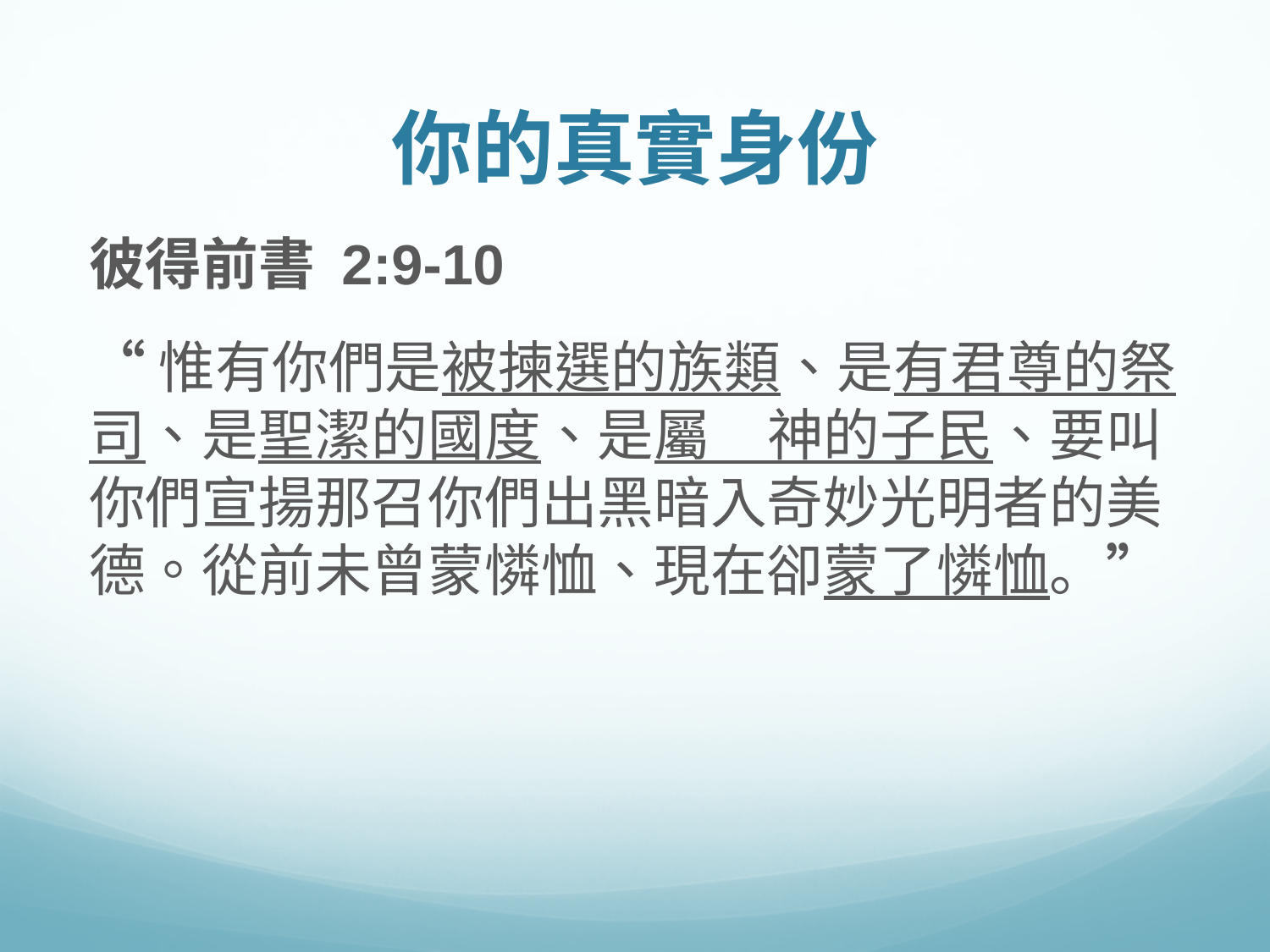

# 你的真實身份
彼得前書 2:9-10
“惟有你們是被揀選的族類、是有君尊的祭司、是聖潔的國度、是屬　神的子民、要叫你們宣揚那召你們出黑暗入奇妙光明者的美德。從前未曾蒙憐恤、現在卻蒙了憐恤。”